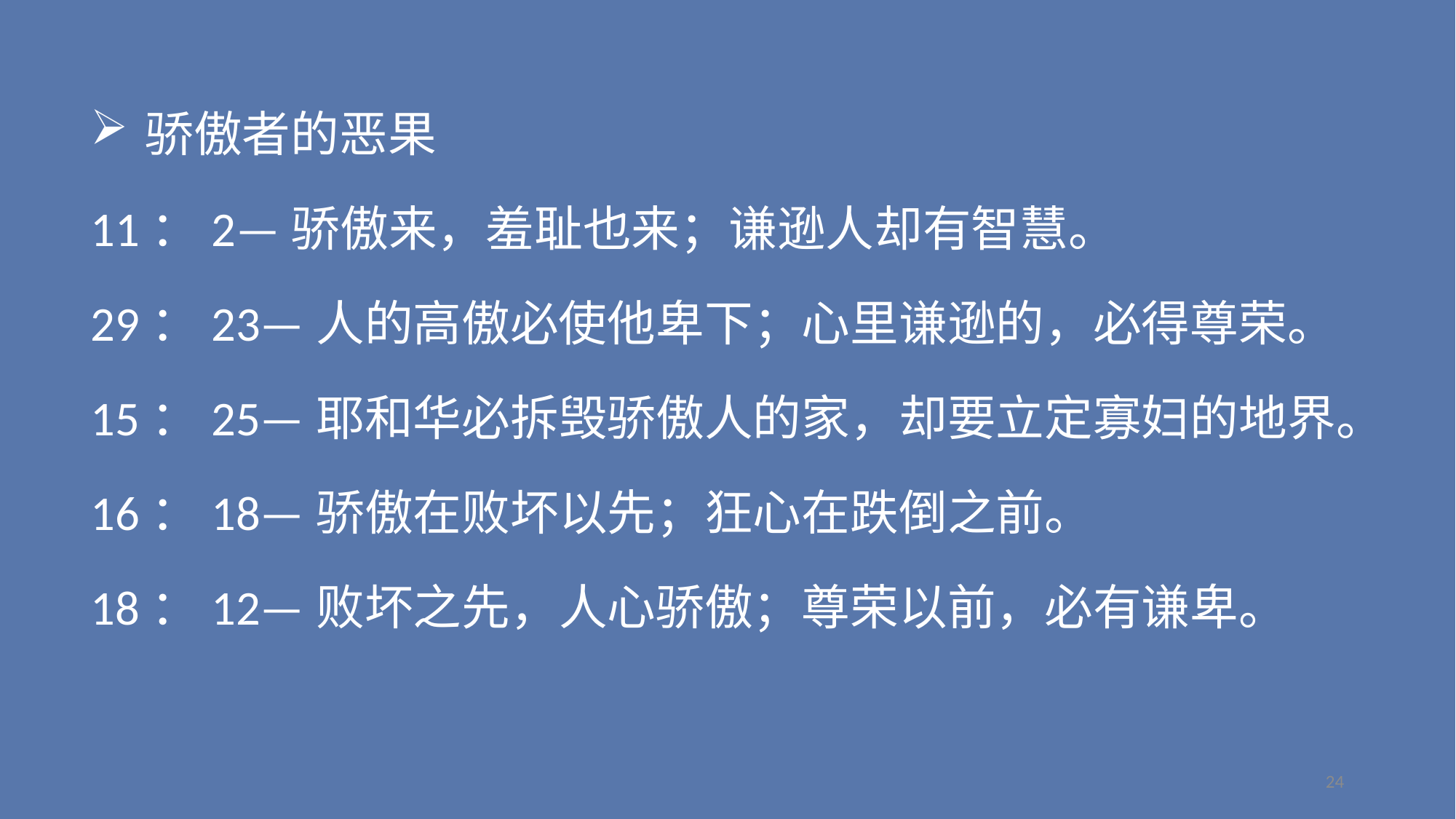

骄傲者的恶果
11：2—骄傲来，羞耻也来；谦逊人却有智慧。
29：23—人的高傲必使他卑下；心里谦逊的，必得尊荣。
15：25—耶和华必拆毁骄傲人的家，却要立定寡妇的地界。
16：18—骄傲在败坏以先；狂心在跌倒之前。
18：12—败坏之先，人心骄傲；尊荣以前，必有谦卑。

24